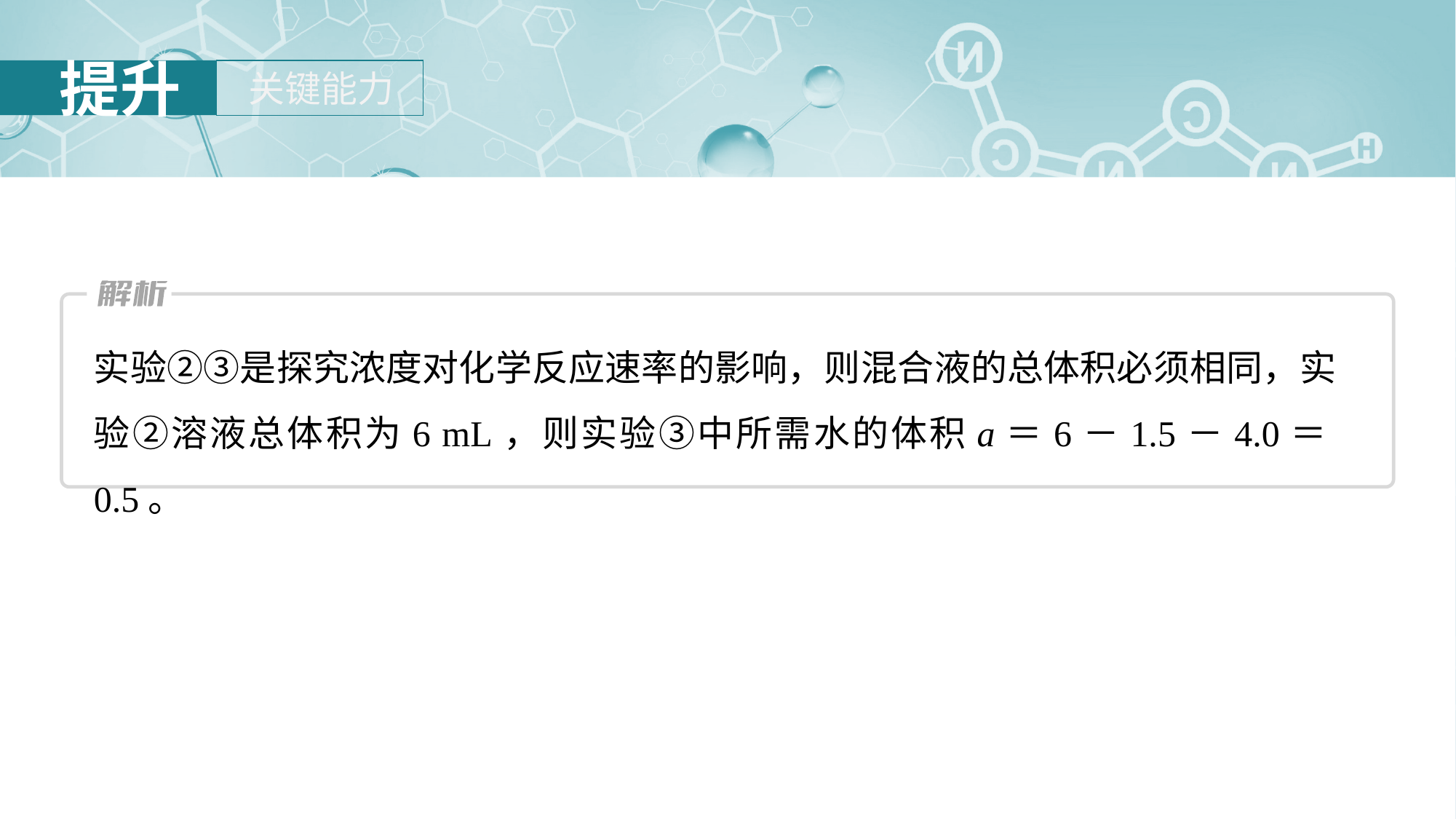

实验②③是探究浓度对化学反应速率的影响，则混合液的总体积必须相同，实验②溶液总体积为6 mL，则实验③中所需水的体积a＝6－1.5－4.0＝0.5。